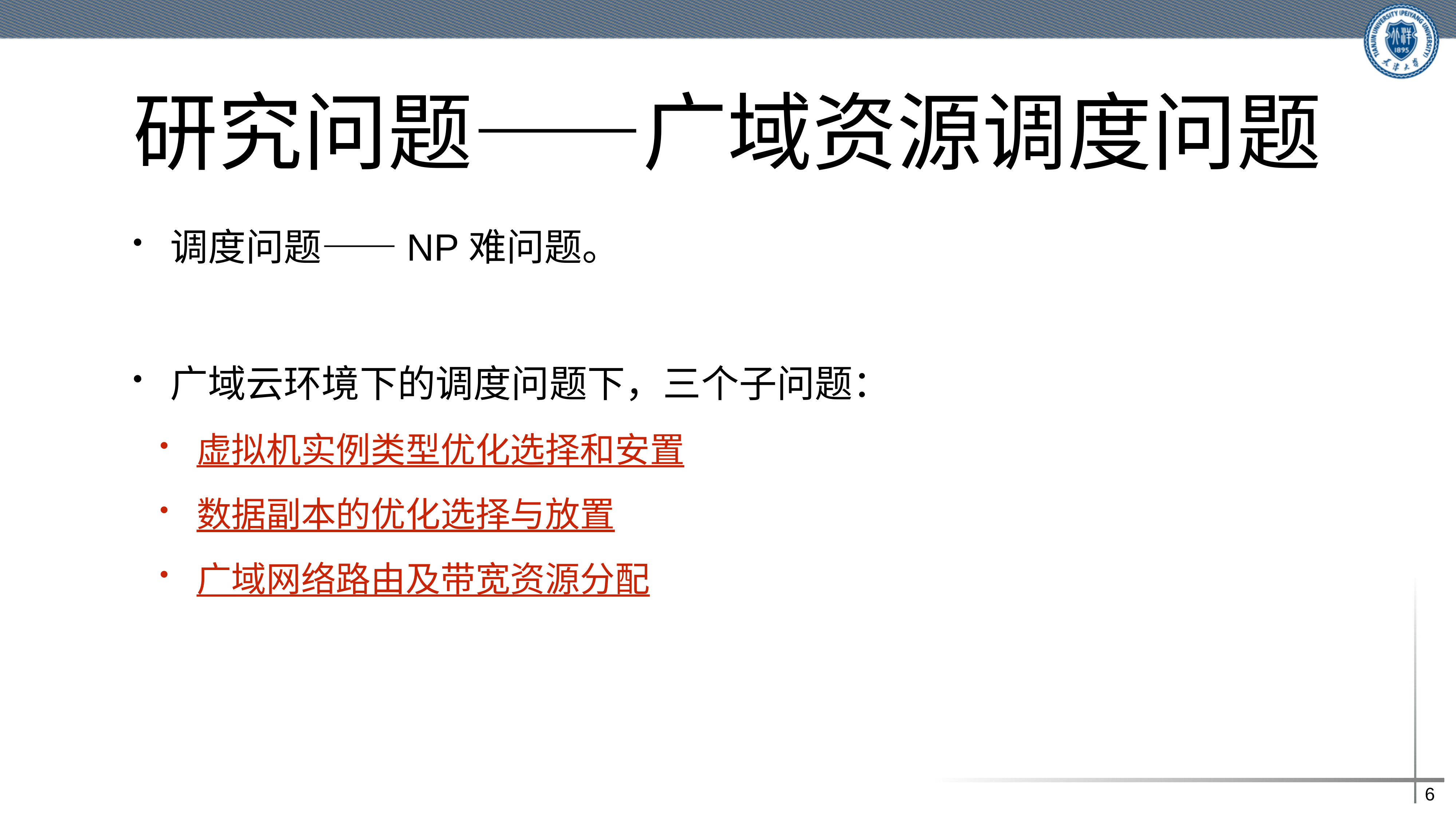

# 研究问题——广域资源调度问题
调度问题——NP难问题。

广域云环境下的调度问题下，三个子问题：
虚拟机实例类型优化选择和安置
数据副本的优化选择与放置
广域网络路由及带宽资源分配
6